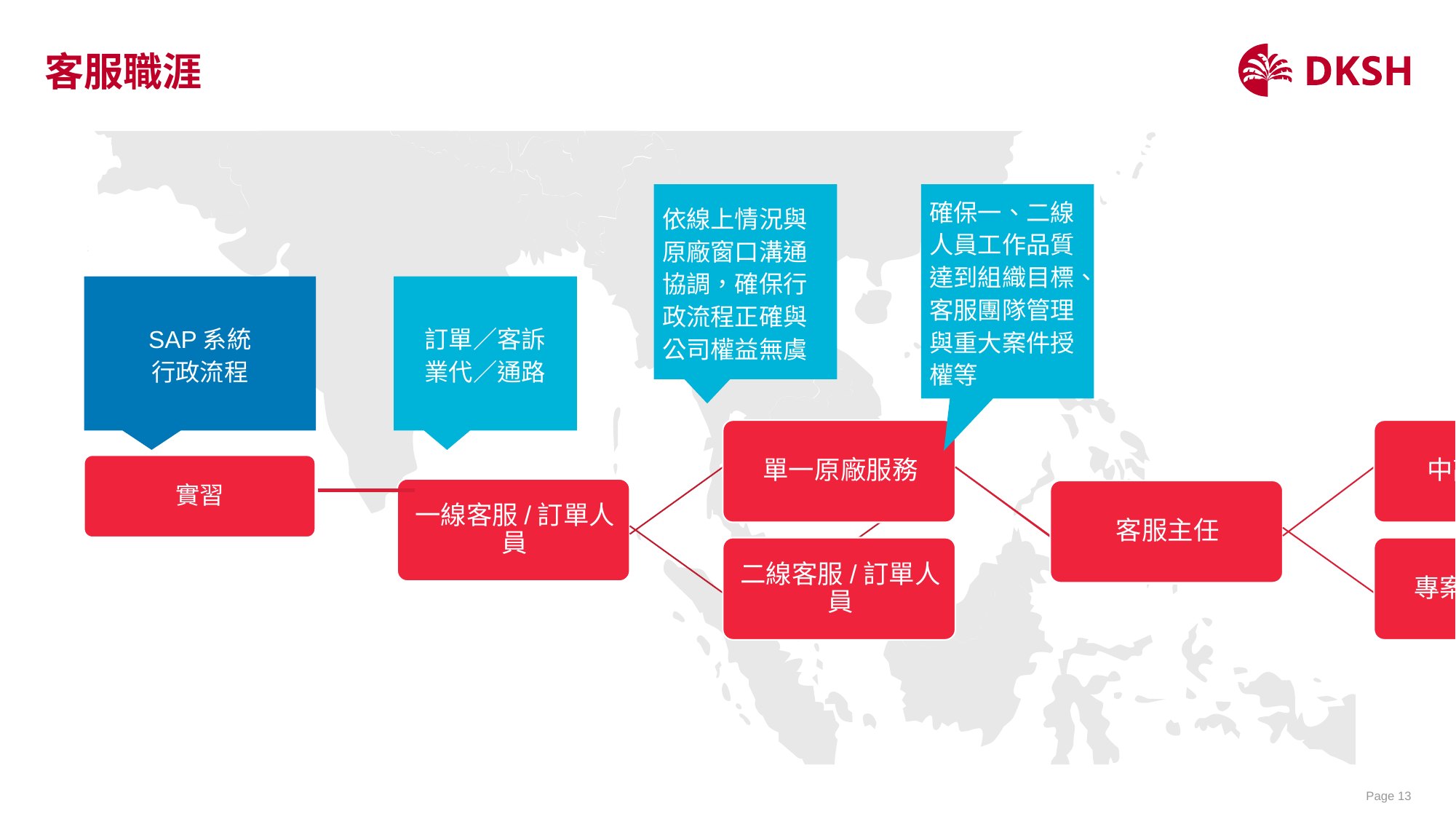

# 客服職涯

依線上情況與原廠窗口溝通協調，確保行政流程正確與公司權益無虞
確保一、二線人員工作品質達到組織目標、客服團隊管理與重大案件授權等
一線客服/訂單人員

單一原廠服務

專案主管

客服主任

中高階主管

專案管理人員

二線客服/訂單人員
訂單／客訴
業代／通路
SAP系統
行政流程

實習